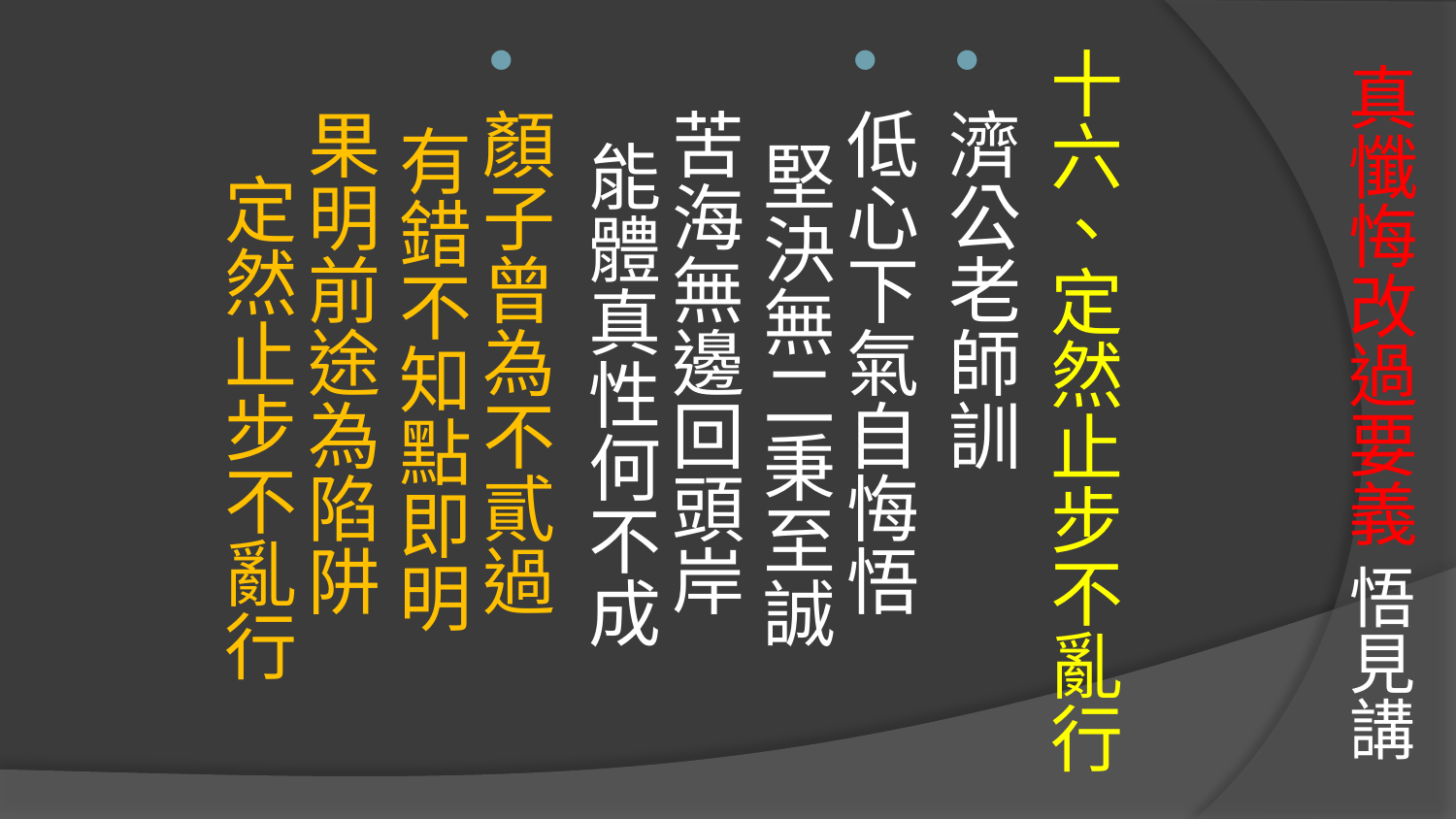

十六、定然止步不亂行
濟公老師訓
低心下氣自悔悟             堅決無二秉至誠
苦海無邊回頭岸             能體真性何不成
顏子曾為不貳過            有錯不知點即明
果明前途為陷阱               定然止步不亂行
# 真懺悔改過要義 悟見講